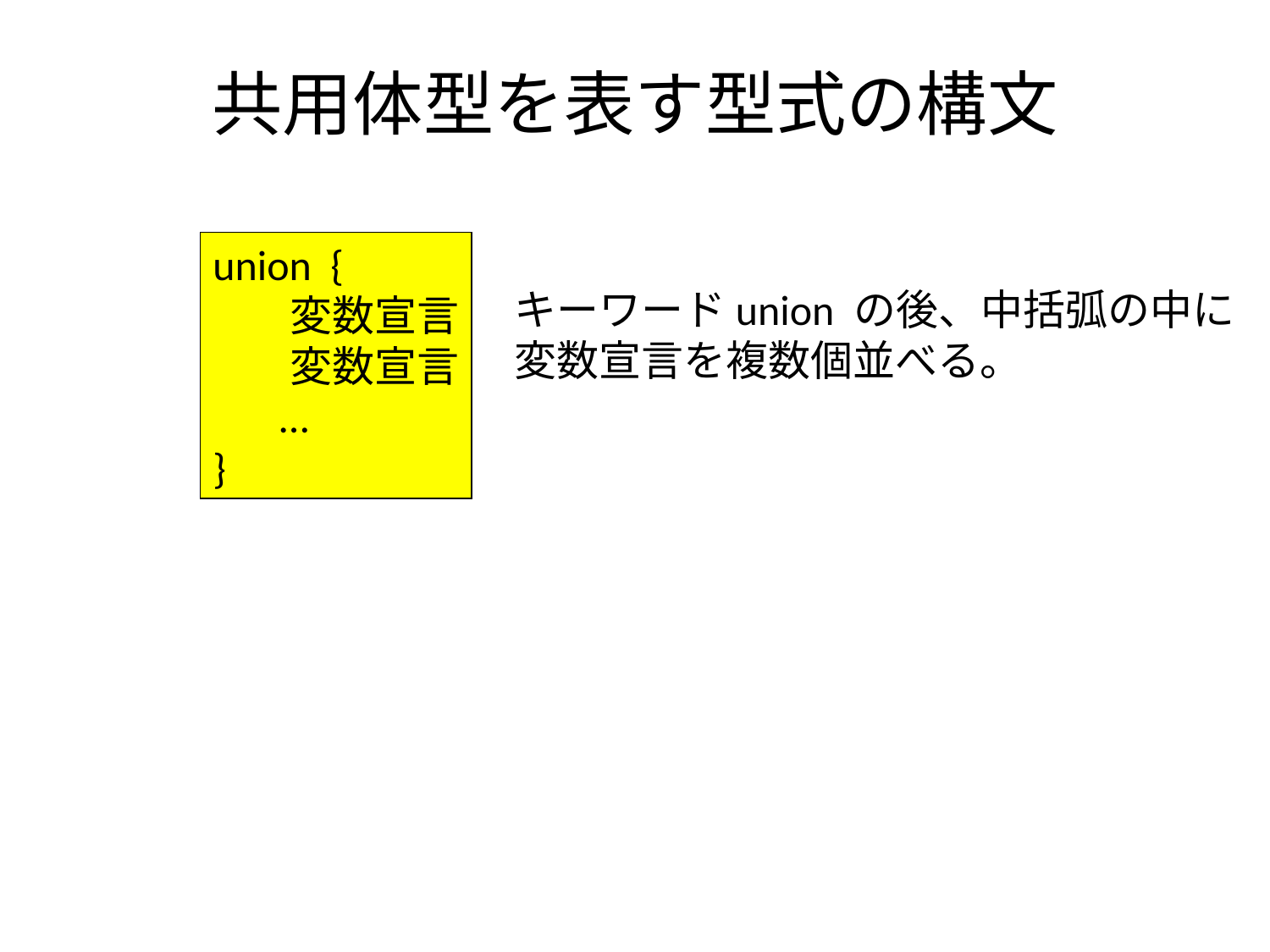

# 共用体型を表す型式の構文
union  {
       変数宣言
       変数宣言
       …
}
キーワードunion の後、中括弧の中に
変数宣言を複数個並べる。